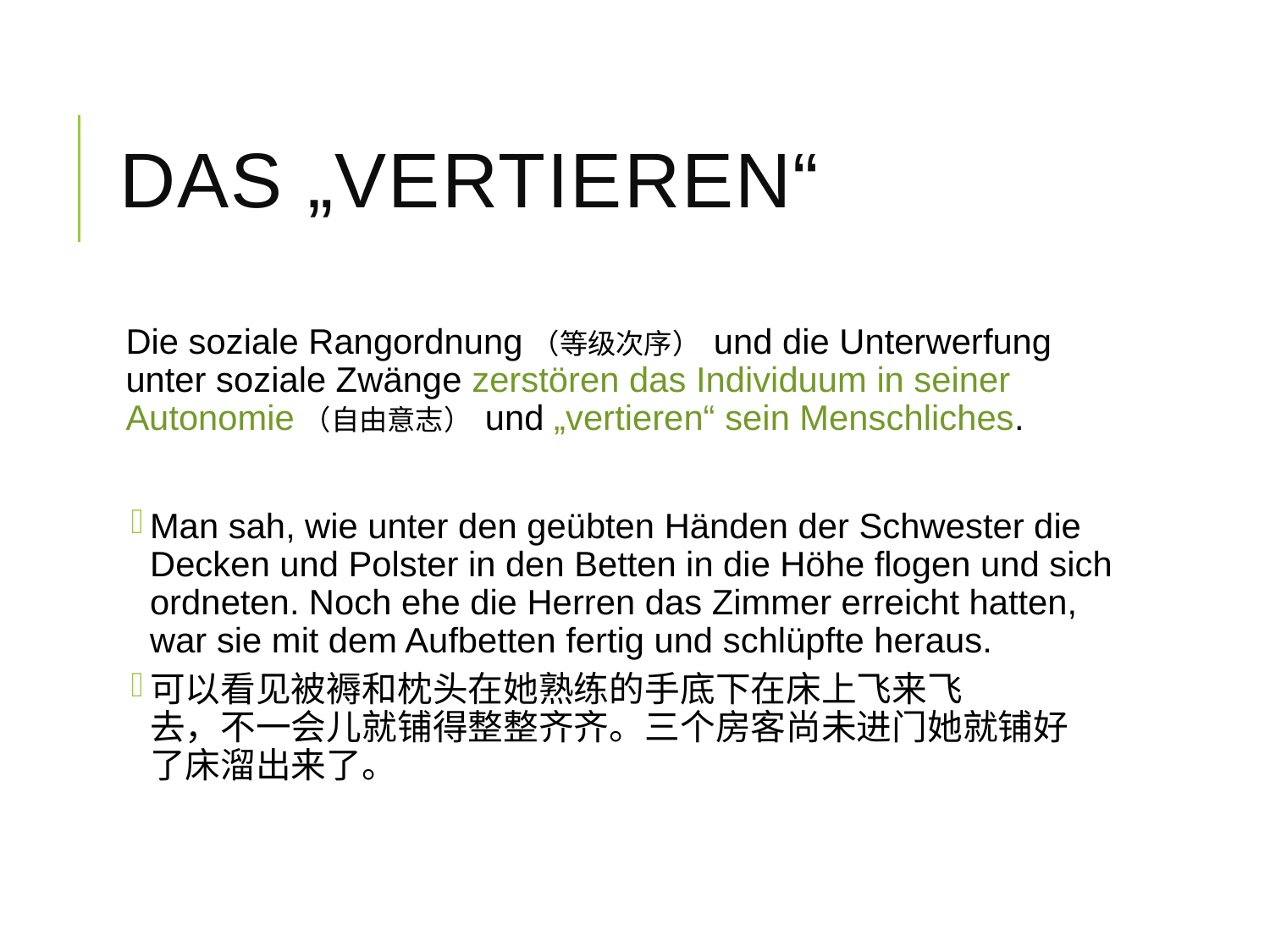

# das „Vertieren“
Die soziale Rangordnung（等级次序） und die Unterwerfung unter soziale Zwänge zerstören das Individuum in seiner Autonomie（自由意志） und „vertieren“ sein Menschliches.

Man sah, wie unter den geübten Händen der Schwester die Decken und Polster in den Betten in die Höhe flogen und sich ordneten. Noch ehe die Herren das Zimmer erreicht hatten, war sie mit dem Aufbetten fertig und schlüpfte heraus.
可以看见被褥和枕头在她熟练的手底下在床上飞来飞
去，不一会儿就铺得整整齐齐。三个房客尚未进门她就铺好
了床溜出来了。